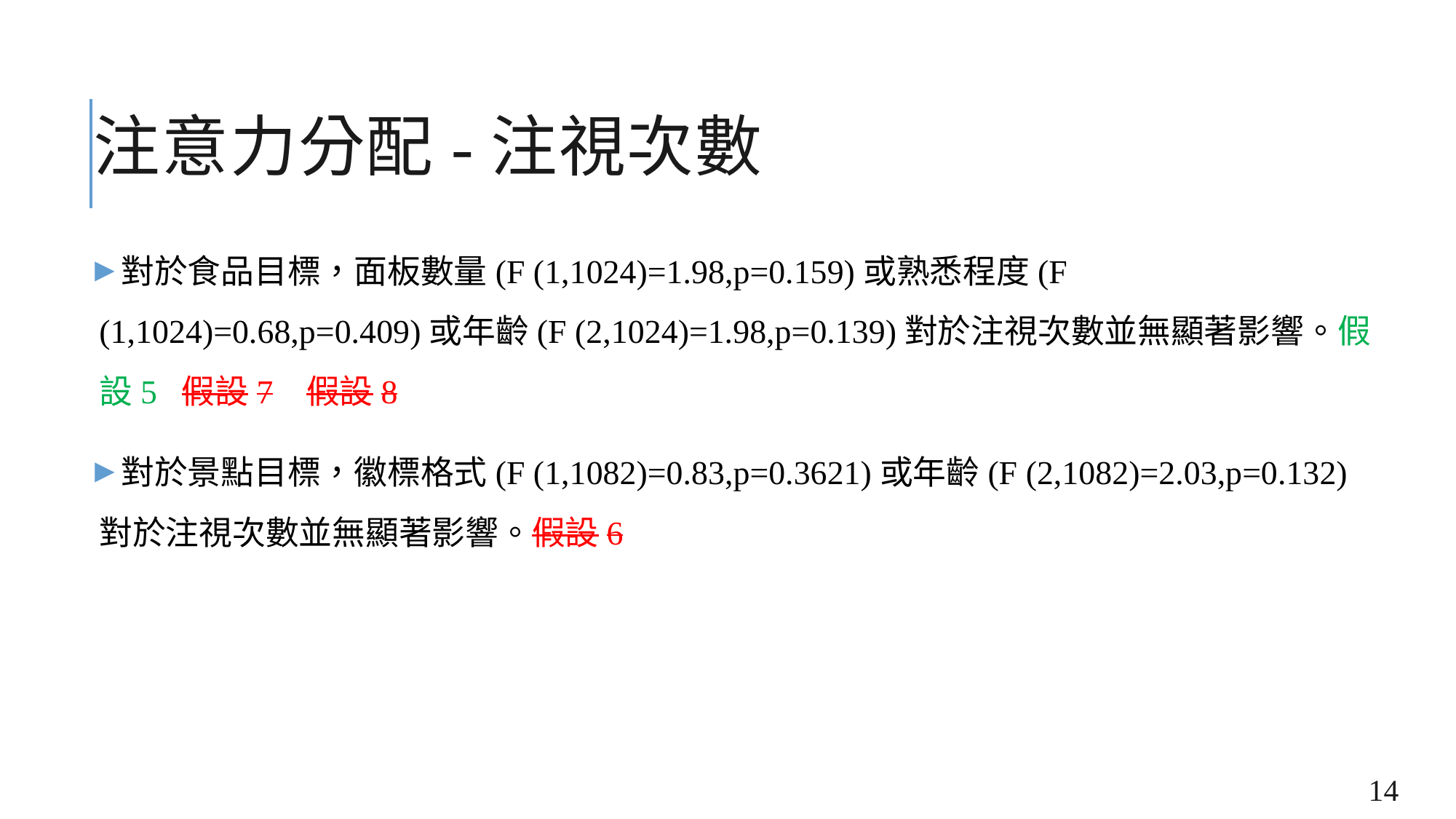

# 注意力分配-注視次數
對於食品目標，面板數量(F (1,1024)=1.98,p=0.159)或熟悉程度(F (1,1024)=0.68,p=0.409)或年齡(F (2,1024)=1.98,p=0.139)對於注視次數並無顯著影響。假設5  假設7   假設8
對於景點目標，徽標格式(F (1,1082)=0.83,p=0.3621)或年齡(F (2,1082)=2.03,p=0.132)對於注視次數並無顯著影響。假設6
14